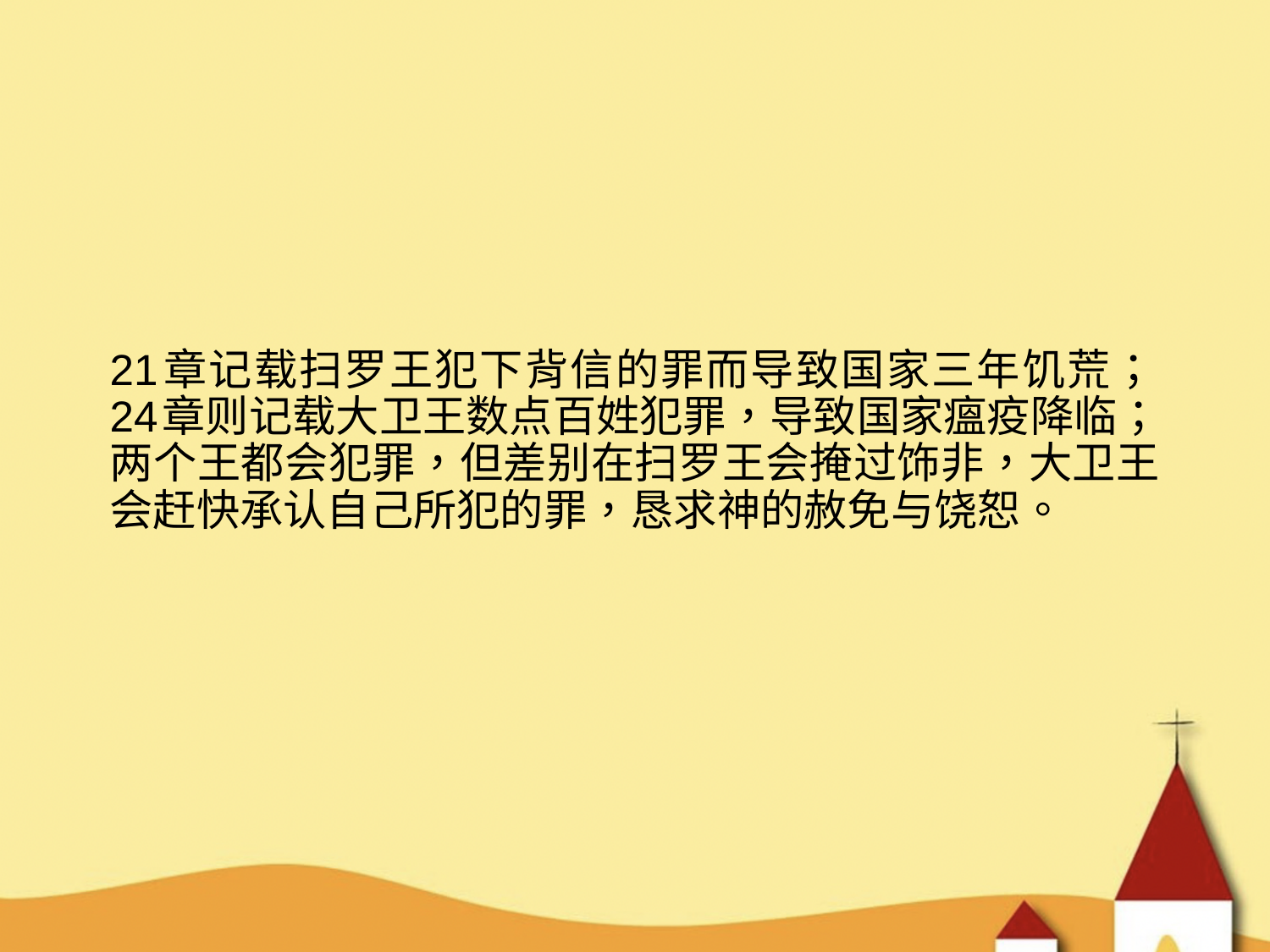

#
21章记载扫罗王犯下背信的罪而导致国家三年饥荒；24章则记载大卫王数点百姓犯罪，导致国家瘟疫降临；两个王都会犯罪，但差别在扫罗王会掩过饰非，大卫王会赶快承认自己所犯的罪，恳求神的赦免与饶恕。